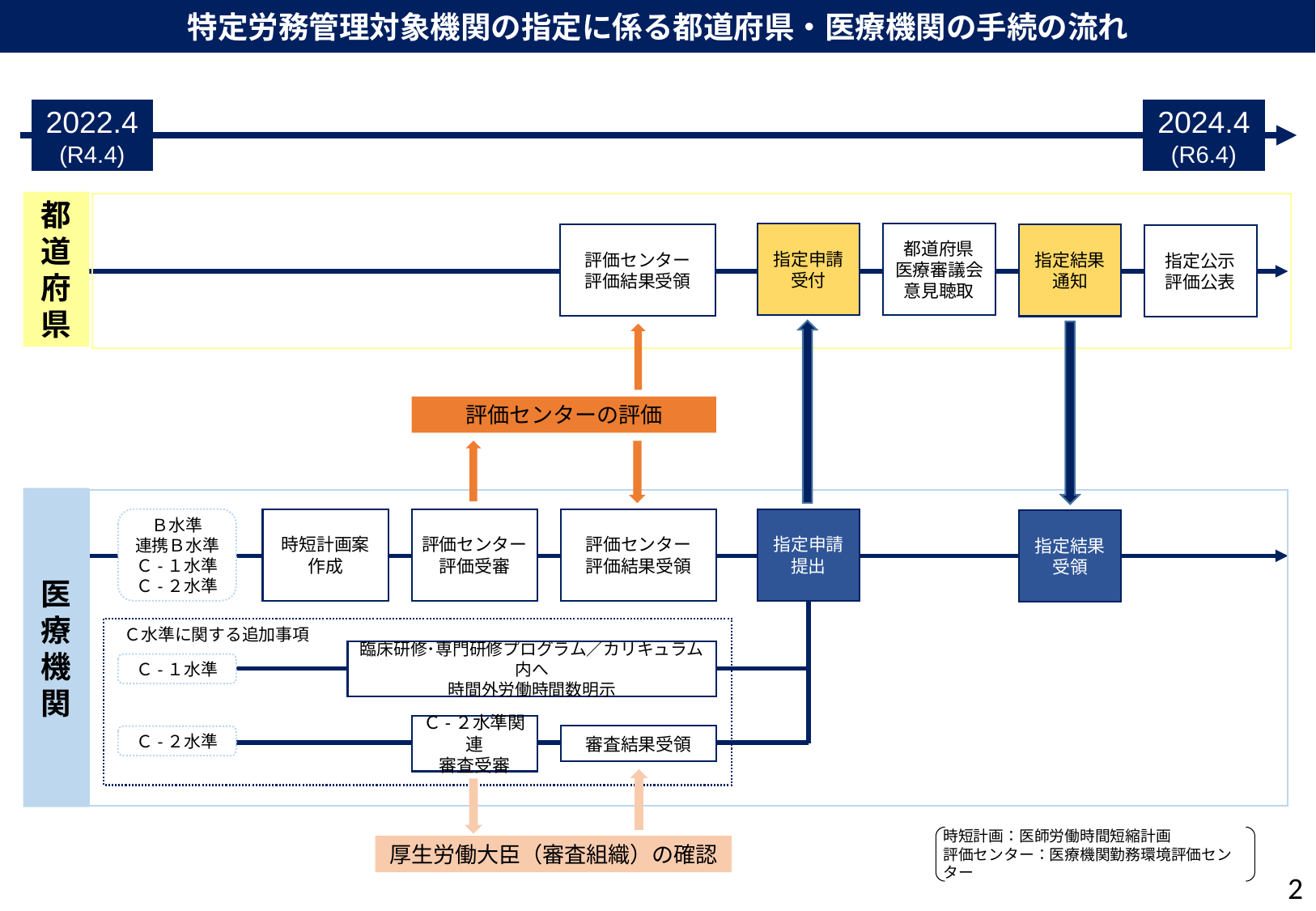

特定労務管理対象機関の指定に係る都道府県・医療機関の手続の流れ
2022.4
(R4.4)
2024.4
(R6.4)
都道府県

指定申請
受付
都道府県
医療審議会
意見聴取
評価センター
評価結果受領
指定結果
通知
指定公示
評価公表

評価センターの評価

医療機関

Ｂ水準
連携Ｂ水準
Ｃ-１水準
Ｃ-２水準
時短計画案
作成
評価センター
評価受審
評価センター
評価結果受領
指定申請
提出
指定結果
受領

Ｃ水準に関する追加事項
臨床研修･専門研修プログラム／カリキュラム内へ
時間外労働時間数明示
Ｃ-１水準
Ｃ-２水準関連
審査受審
審査結果受領
Ｃ-２水準

時短計画：医師労働時間短縮計画
評価センター：医療機関勤務環境評価センター
厚生労働大臣（審査組織）の確認
2